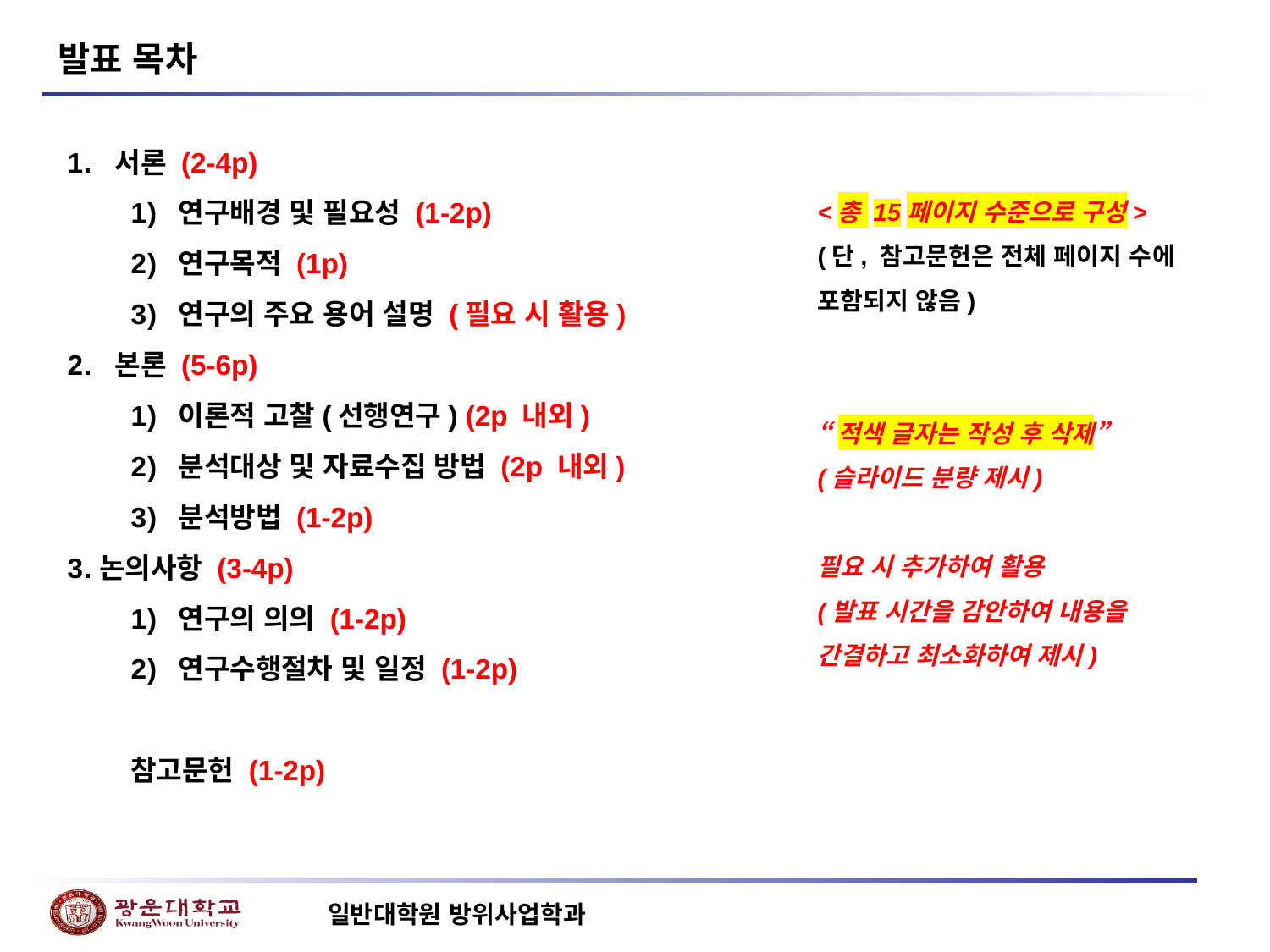

발표 목차
서론 (2-4p)
연구배경 및 필요성 (1-2p)
연구목적 (1p)
연구의 주요 용어 설명 (필요 시 활용)
본론 (5-6p)
이론적 고찰(선행연구) (2p 내외)
분석대상 및 자료수집 방법 (2p 내외)
분석방법 (1-2p)
논의사항 (3-4p)
연구의 의의 (1-2p)
연구수행절차 및 일정 (1-2p)

참고문헌 (1-2p)

<총 15페이지 수준으로 구성>
(단, 참고문헌은 전체 페이지 수에 포함되지 않음)

“적색 글자는 작성 후 삭제”
(슬라이드 분량 제시)

필요 시 추가하여 활용
(발표 시간을 감안하여 내용을 간결하고 최소화하여 제시)